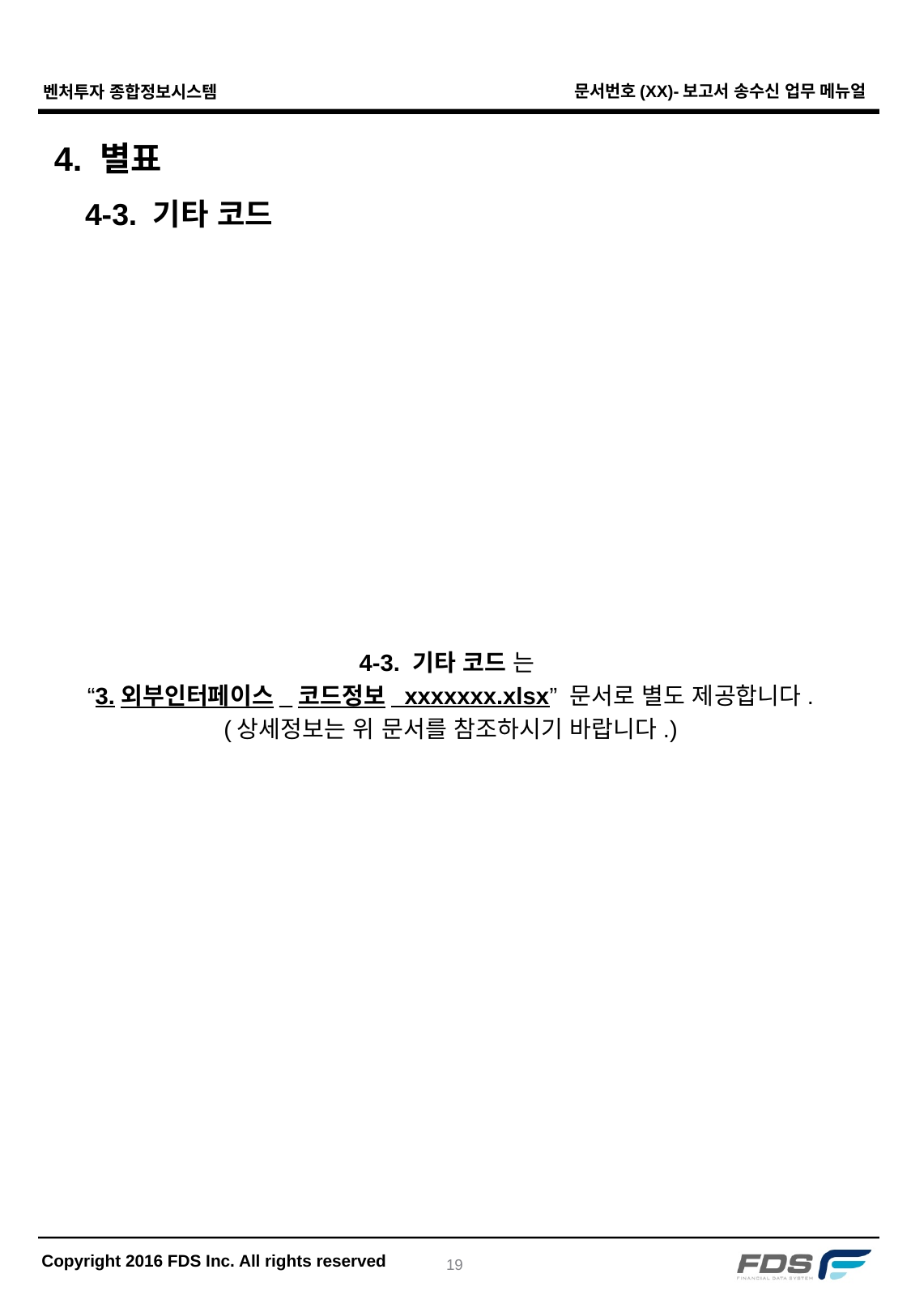

# 4. 별표
4-3. 기타 코드
4-3. 기타 코드 는
“3.외부인터페이스_코드정보_xxxxxxx.xlsx” 문서로 별도 제공합니다.
(상세정보는 위 문서를 참조하시기 바랍니다.)
19